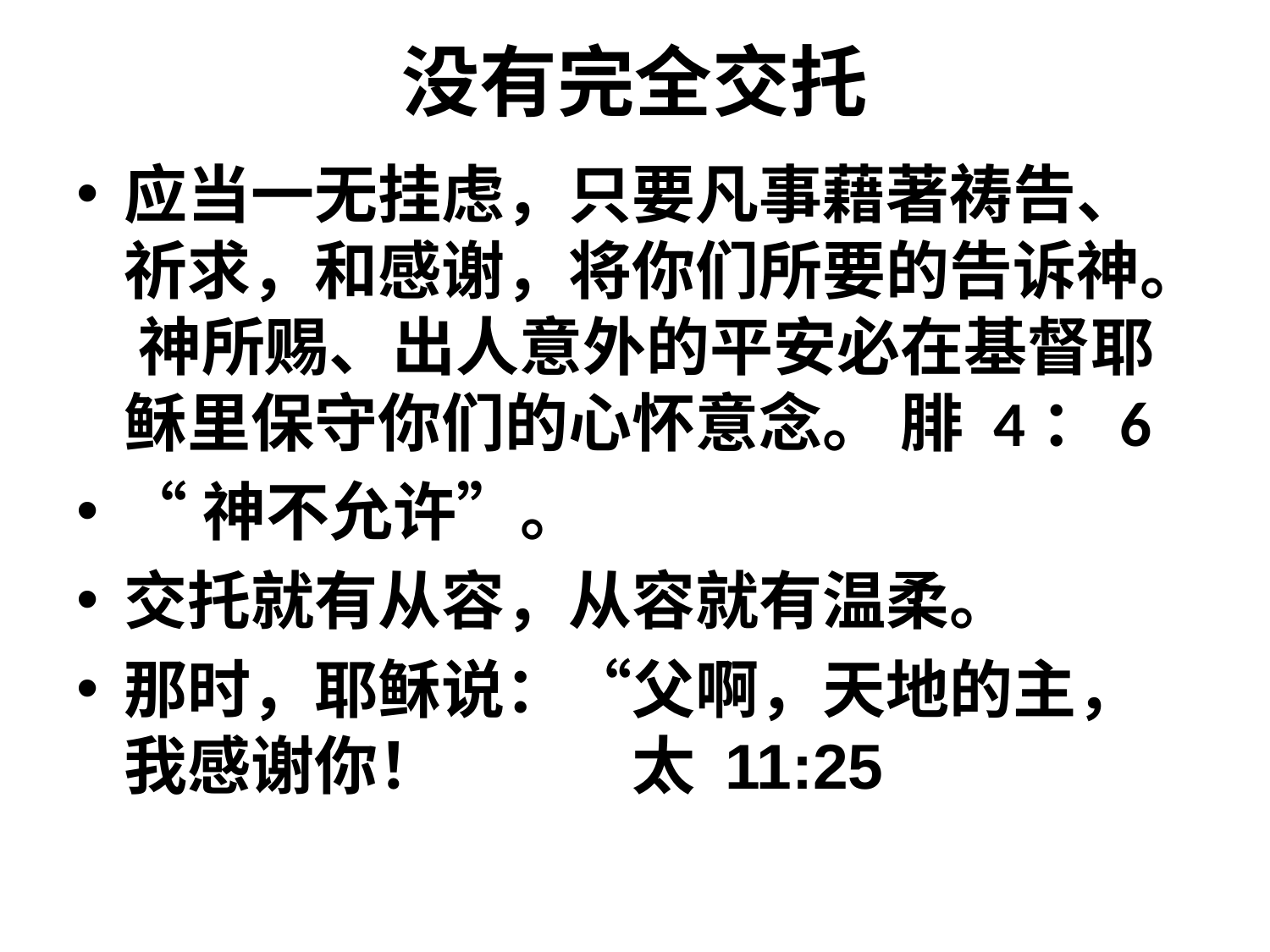

# 没有完全交托
应当一无挂虑，只要凡事藉著祷告、祈求，和感谢，将你们所要的告诉神。 神所赐、出人意外的平安必在基督耶稣里保守你们的心怀意念。 腓 4：6
“神不允许”。
交托就有从容，从容就有温柔。
那时，耶稣说：“父啊，天地的主，我感谢你！		太 11:25